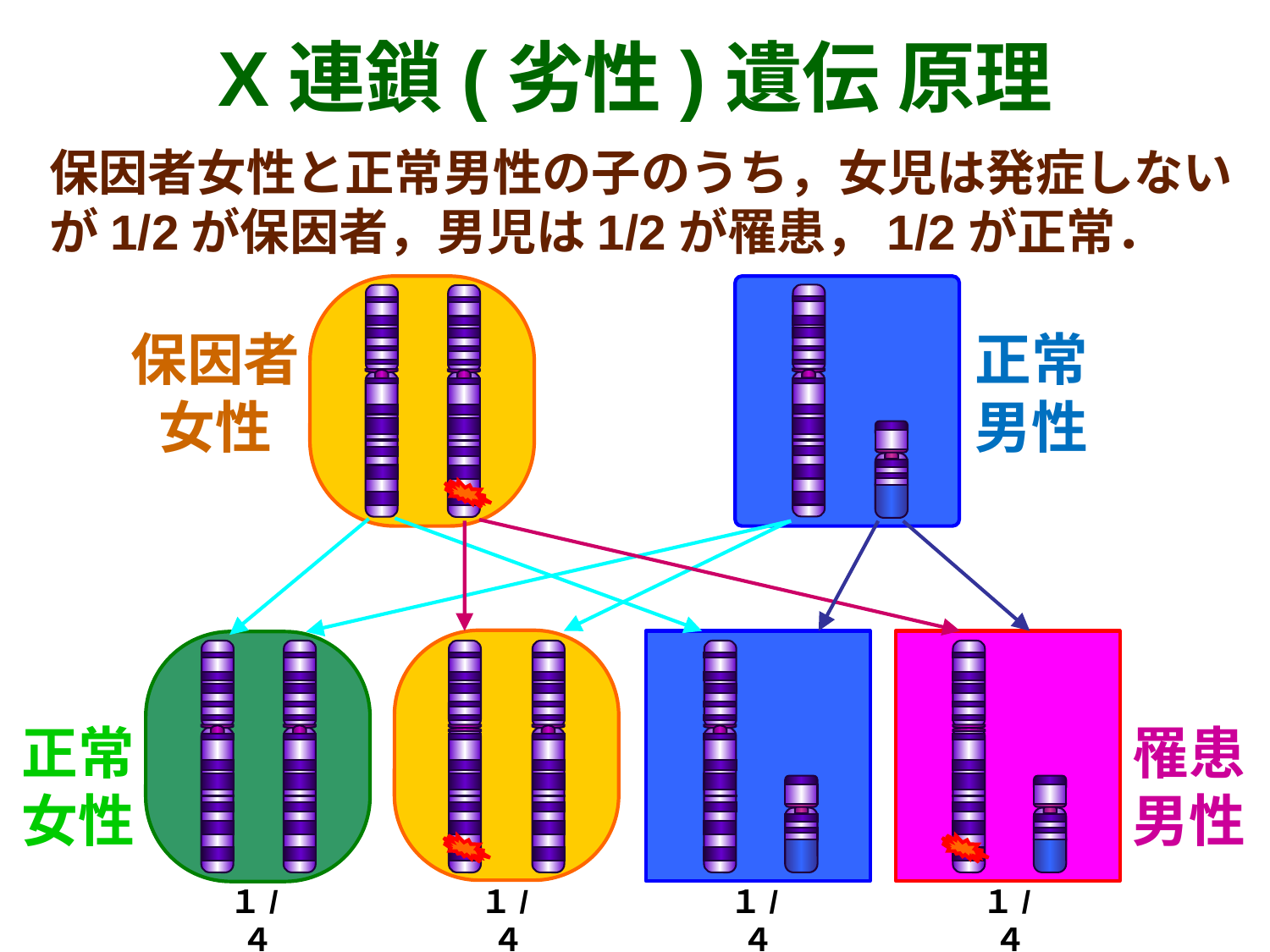

X連鎖(劣性)遺伝 原理

保因者女性と正常男性の子のうち，女児は発症しないが1/2が保因者，男児は1/2が罹患，1/2が正常．

保因者
女性
正常
男性

正常
女性
罹患男性

１/４
１/４
１/４
１/４